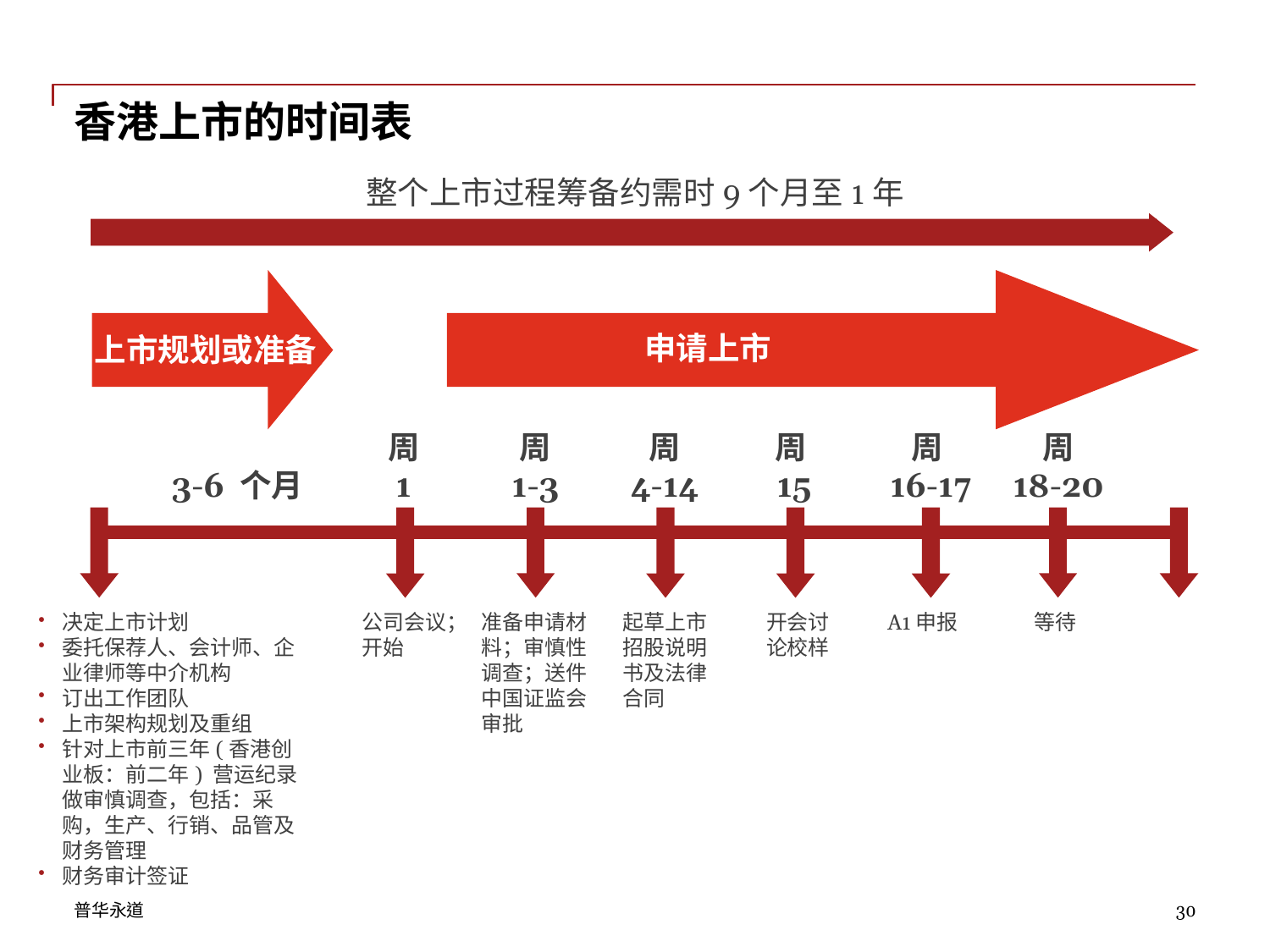

# 香港上市的时间表

整个上市过程筹备约需时9个月至1年

申请上市
上市规划或准备
周
1
周
4-14
周
15
周
16-17
周
18-20
周
1-3
3-6 个月

决定上市计划
委托保荐人、会计师、企业律师等中介机构
订出工作团队
上市架构规划及重组
针对上市前三年(香港创业板：前二年) 营运纪录做审慎调查，包括：采购，生产、行销、品管及财务管理
财务审计签证
公司会议；开始
准备申请材料；审慎性调查；送件中国证监会审批

起草上市招股说明书及法律合同

开会讨论校样

A1申报

等待

30